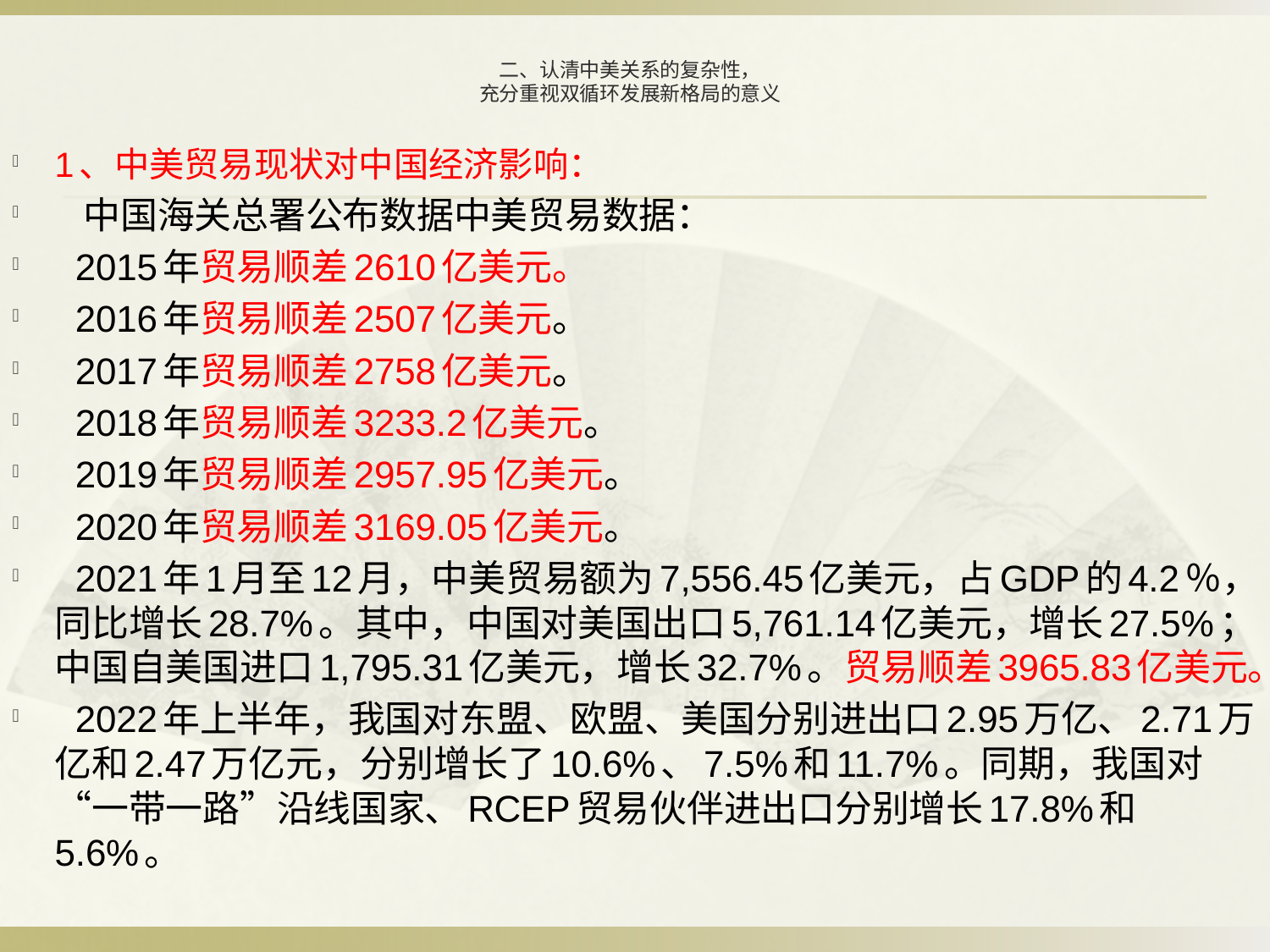

# 二、认清中美关系的复杂性， 充分重视双循环发展新格局的意义
1、中美贸易现状对中国经济影响：
   中国海关总署公布数据中美贸易数据：
  2015年贸易顺差2610亿美元。
  2016年贸易顺差2507亿美元。
  2017年贸易顺差2758亿美元。
  2018年贸易顺差3233.2亿美元。
  2019年贸易顺差2957.95亿美元。
  2020年贸易顺差3169.05亿美元。
  2021年1月至12月，中美贸易额为7,556.45亿美元，占GDP的4.2％，同比增长28.7%。其中，中国对美国出口5,761.14亿美元，增长27.5%；中国自美国进口1,795.31亿美元，增长32.7%。贸易顺差3965.83亿美元。
  2022年上半年，我国对东盟、欧盟、美国分别进出口2.95万亿、2.71万亿和2.47万亿元，分别增长了10.6%、7.5%和11.7%。同期，我国对“一带一路”沿线国家、RCEP贸易伙伴进出口分别增长17.8%和5.6%。